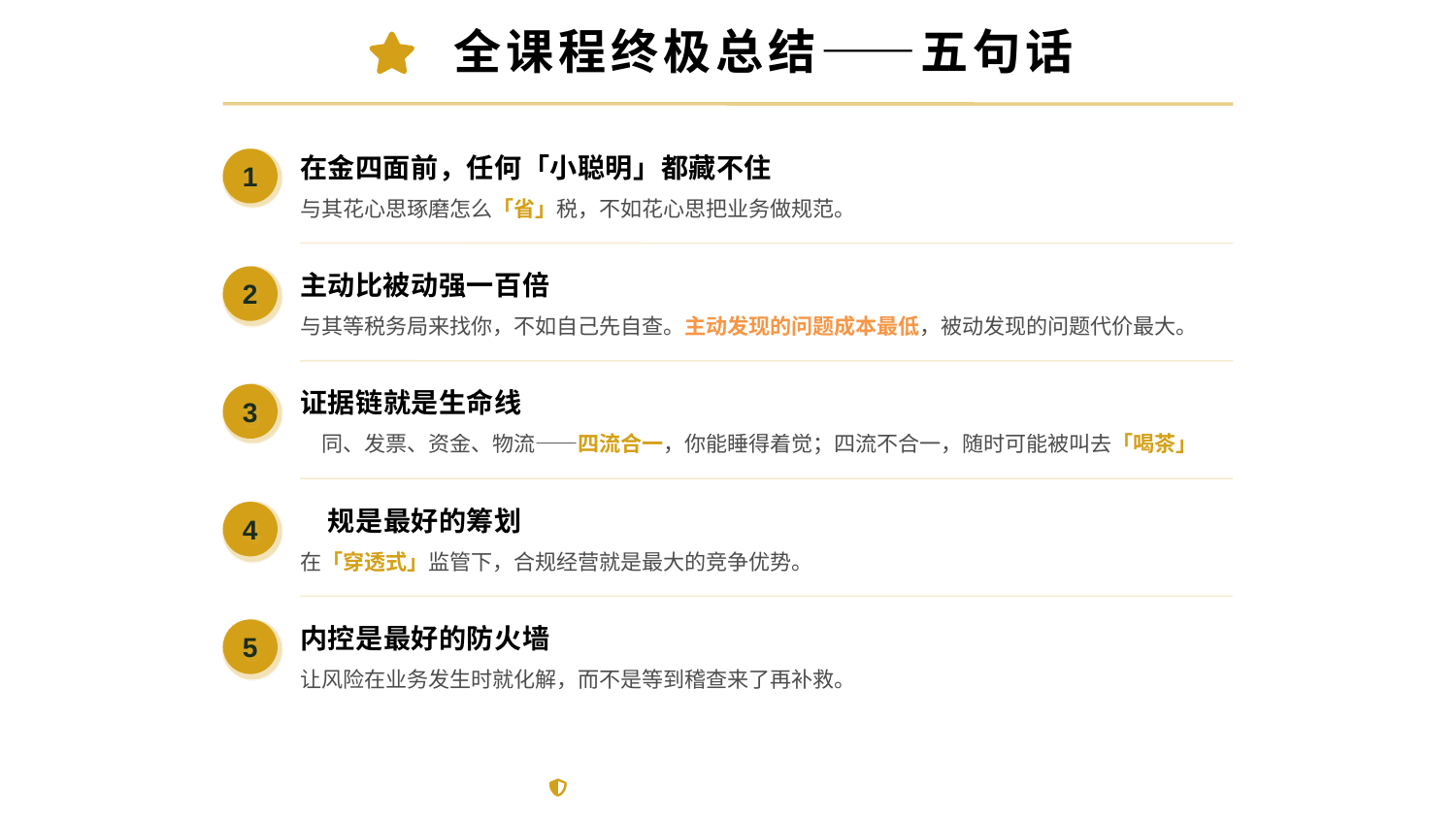

全课程终极总结——五句话

在金四面前，任何「小聪明」都藏不住

1
与其花心思琢磨怎么「省」税，不如花心思把业务做规范。
主动比被动强一百倍

2
与其等税务局来找你，不如自己先自查。主动发现的问题成本最低，被动发现的问题代价最大。
证据链就是生命线

3
合同、发票、资金、物流——四流合一，你能睡得着觉；四流不合一，随时可能被叫去「喝茶」。
合规是最好的筹划

4
在「穿透式」监管下，合规经营就是最大的竞争优势。
内控是最好的防火墙

5
让风险在业务发生时就化解，而不是等到稽查来了再补救。
稽查风险应对实战 · 五句话总结
19 / 21